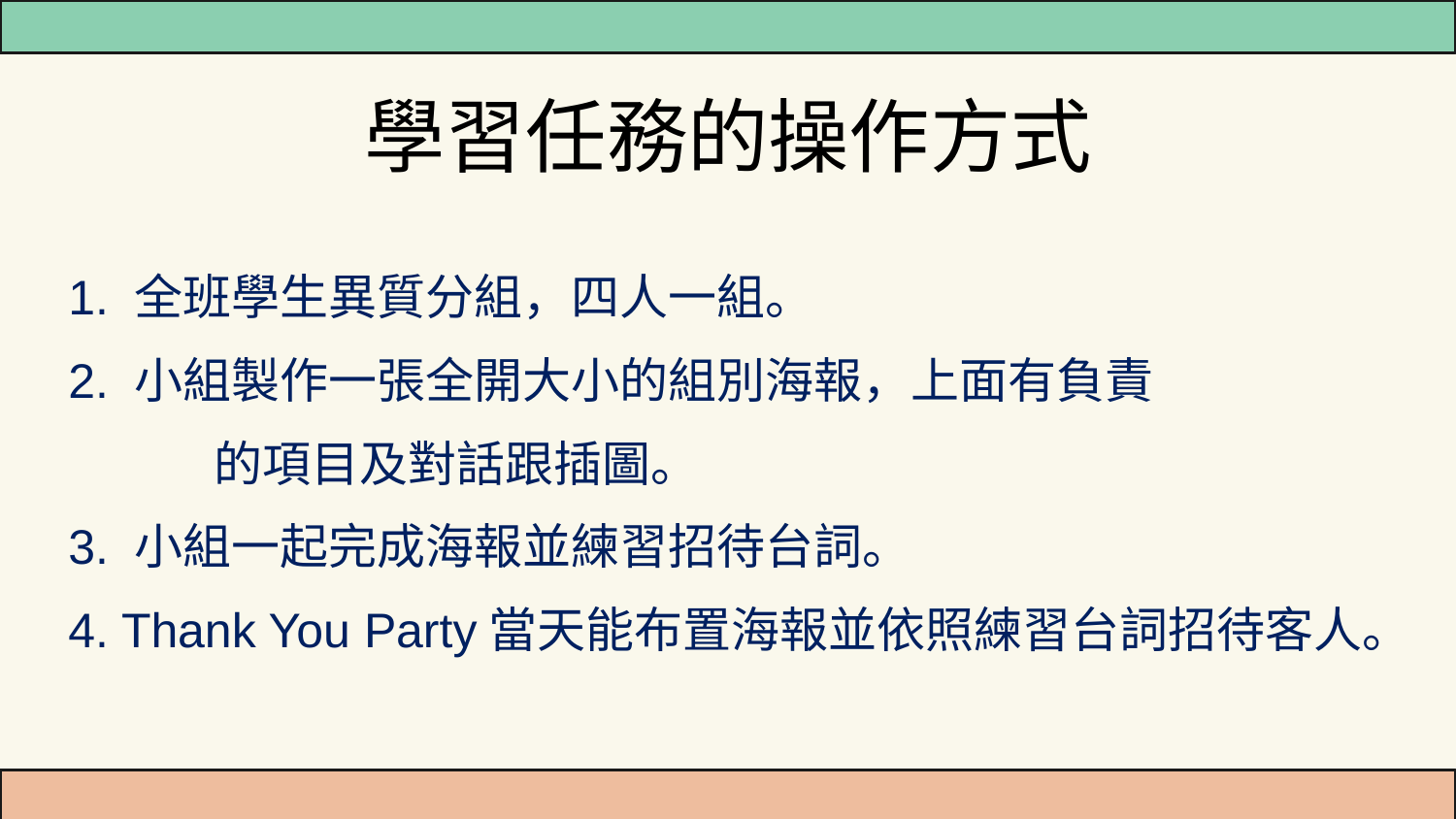

# 學習任務的操作方式
1. 全班學生異質分組，四人一組。
2. 小組製作一張全開大小的組別海報，上面有負責
       	的項目及對話跟插圖。
3. 小組一起完成海報並練習招待台詞。
4. Thank You Party當天能布置海報並依照練習台詞招待客人。